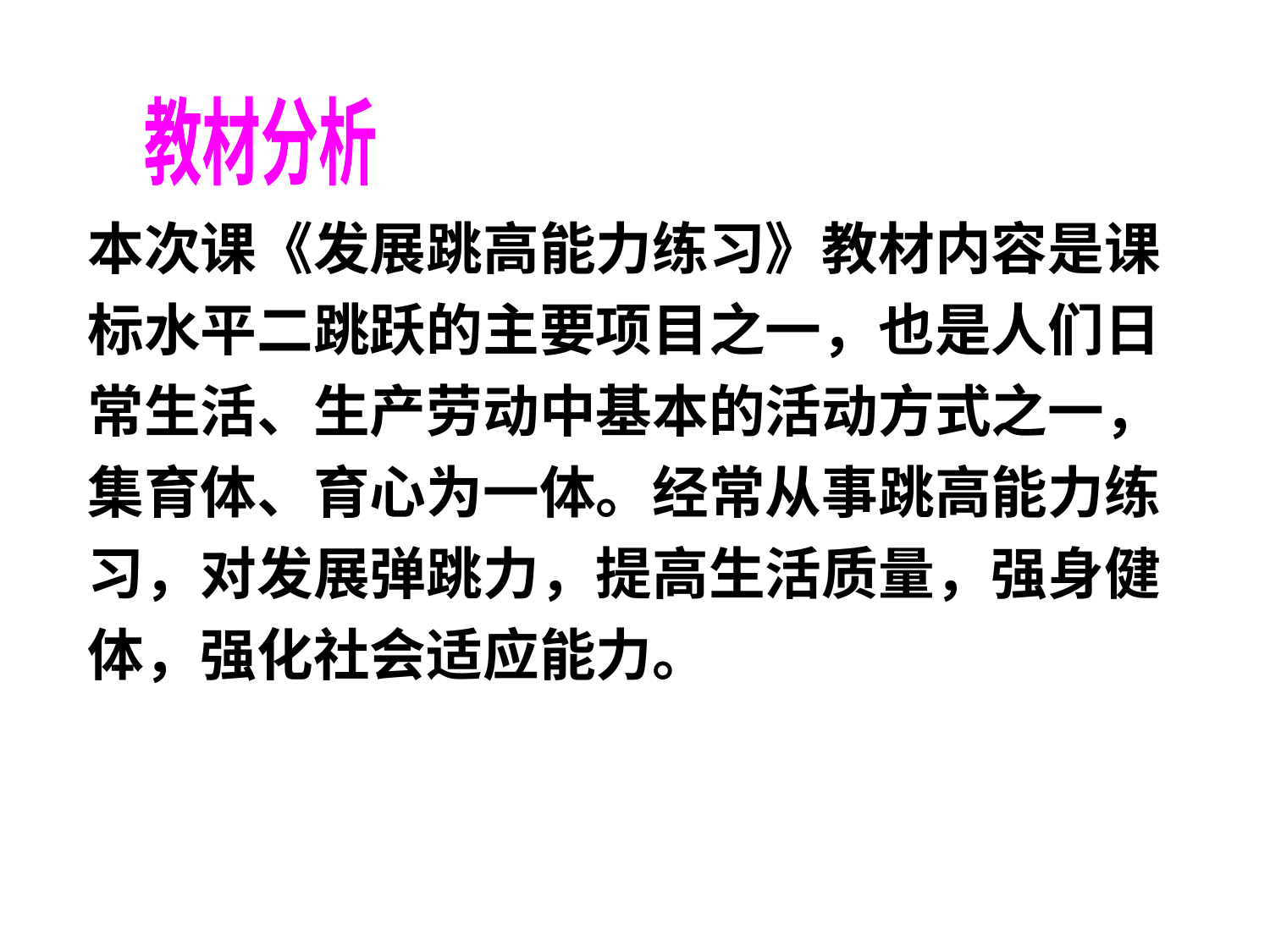

教材分析

本次课《发展跳高能力练习》教材内容是课标水平二跳跃的主要项目之一，也是人们日常生活、生产劳动中基本的活动方式之一，集育体、育心为一体。经常从事跳高能力练习，对发展弹跳力，提高生活质量，强身健体，强化社会适应能力。